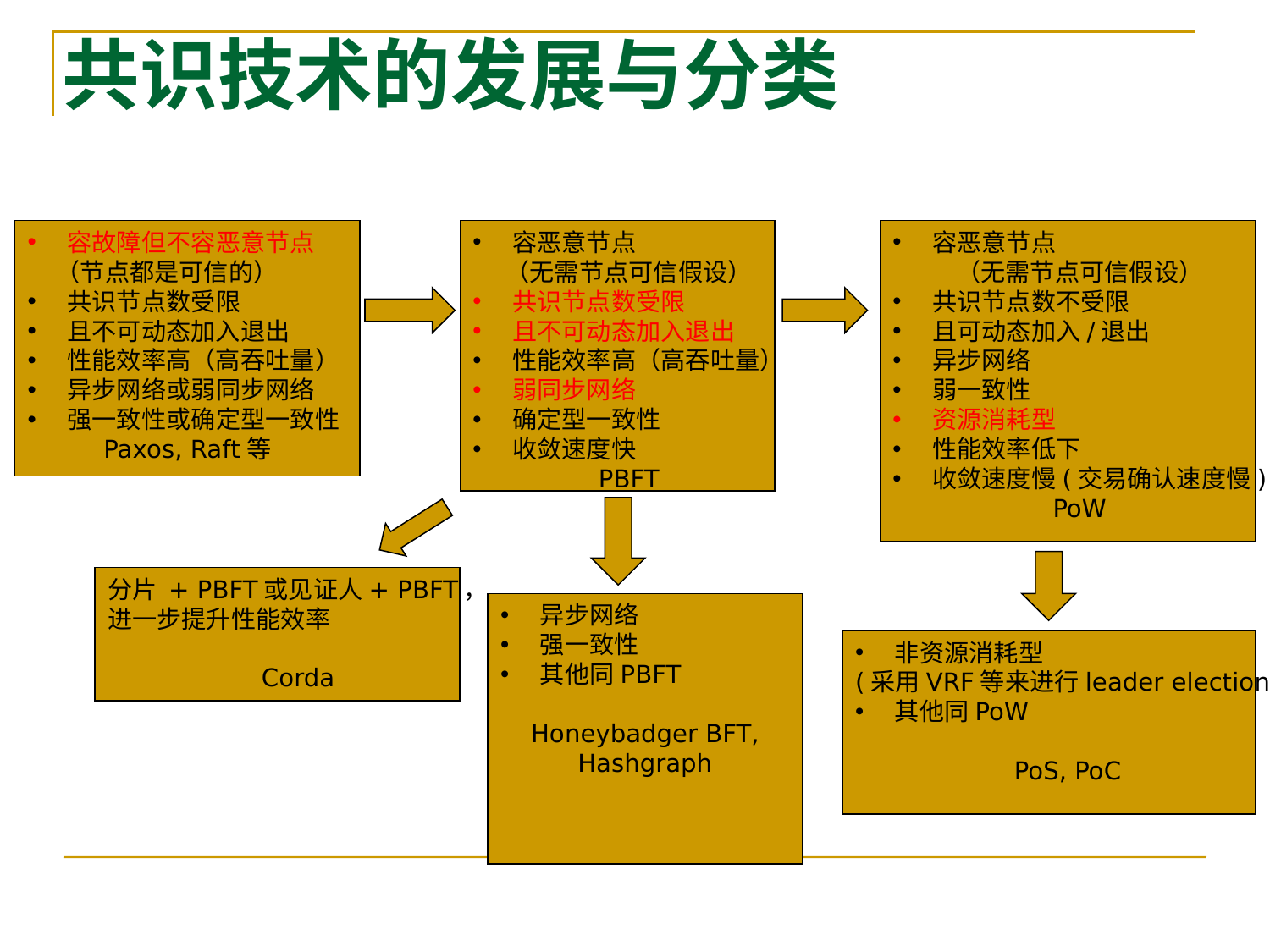

共识技术的发展与分类
容故障但不容恶意节点
    （节点都是可信的）
共识节点数受限
且不可动态加入退出
性能效率高（高吞吐量）
异步网络或弱同步网络
强一致性或确定型一致性
Paxos, Raft等
容恶意节点
（无需节点可信假设）
共识节点数不受限
且可动态加入/退出
异步网络
弱一致性
资源消耗型
性能效率低下
收敛速度慢(交易确认速度慢)
PoW
容恶意节点
（无需节点可信假设）
共识节点数受限
且不可动态加入退出
性能效率高（高吞吐量）
弱同步网络
确定型一致性
收敛速度快
PBFT

分片 + PBFT或见证人+ PBFT，
进一步提升性能效率

Corda
异步网络
强一致性
其他同PBFT

Honeybadger BFT,
Hashgraph
非资源消耗型
(采用VRF等来进行leader election)
其他同PoW

PoS, PoC